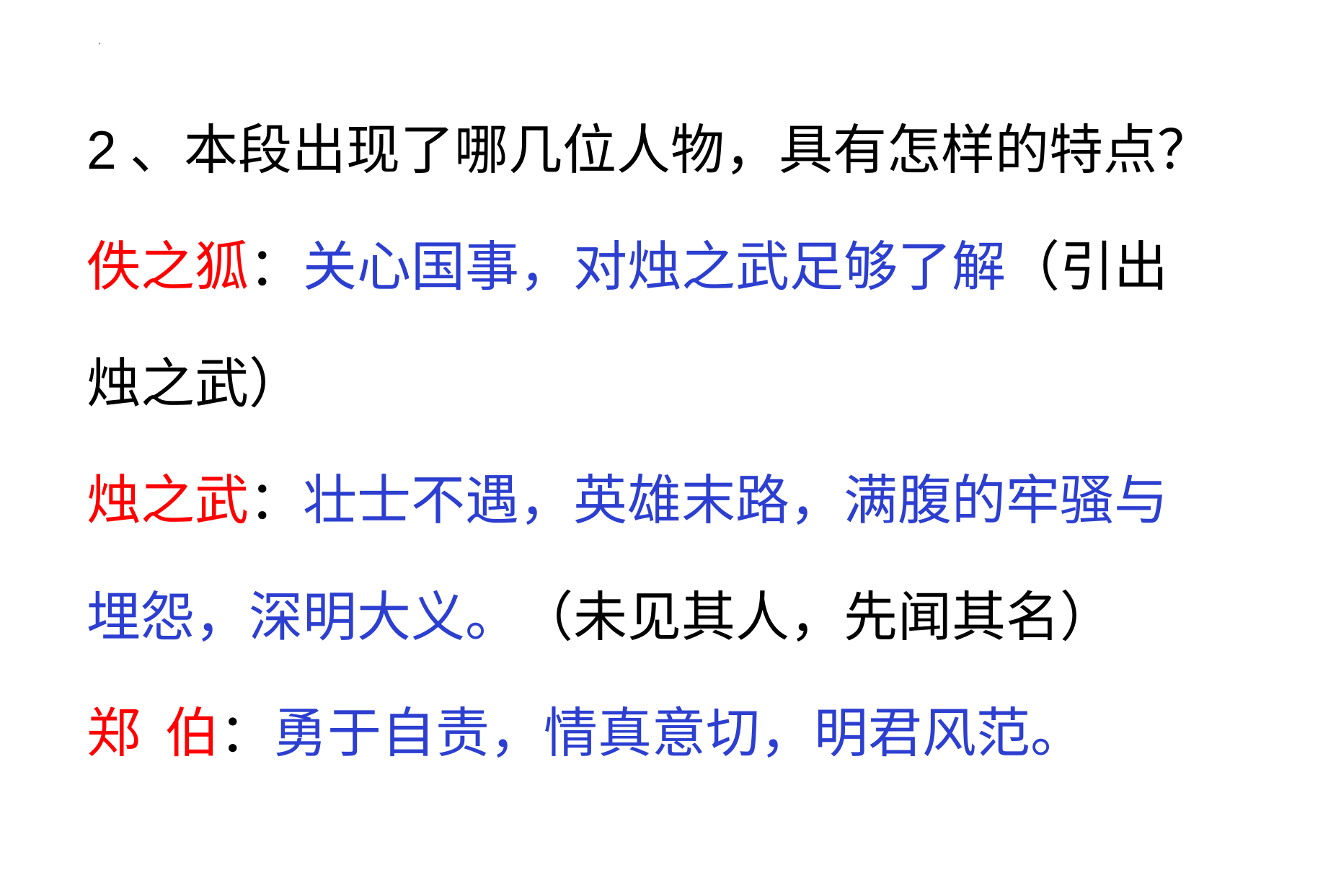

2、本段出现了哪几位人物，具有怎样的特点？
佚之狐：关心国事，对烛之武足够了解（引出烛之武）
烛之武：壮士不遇，英雄末路，满腹的牢骚与埋怨，深明大义。（未见其人，先闻其名）
郑  伯：勇于自责，情真意切，明君风范。